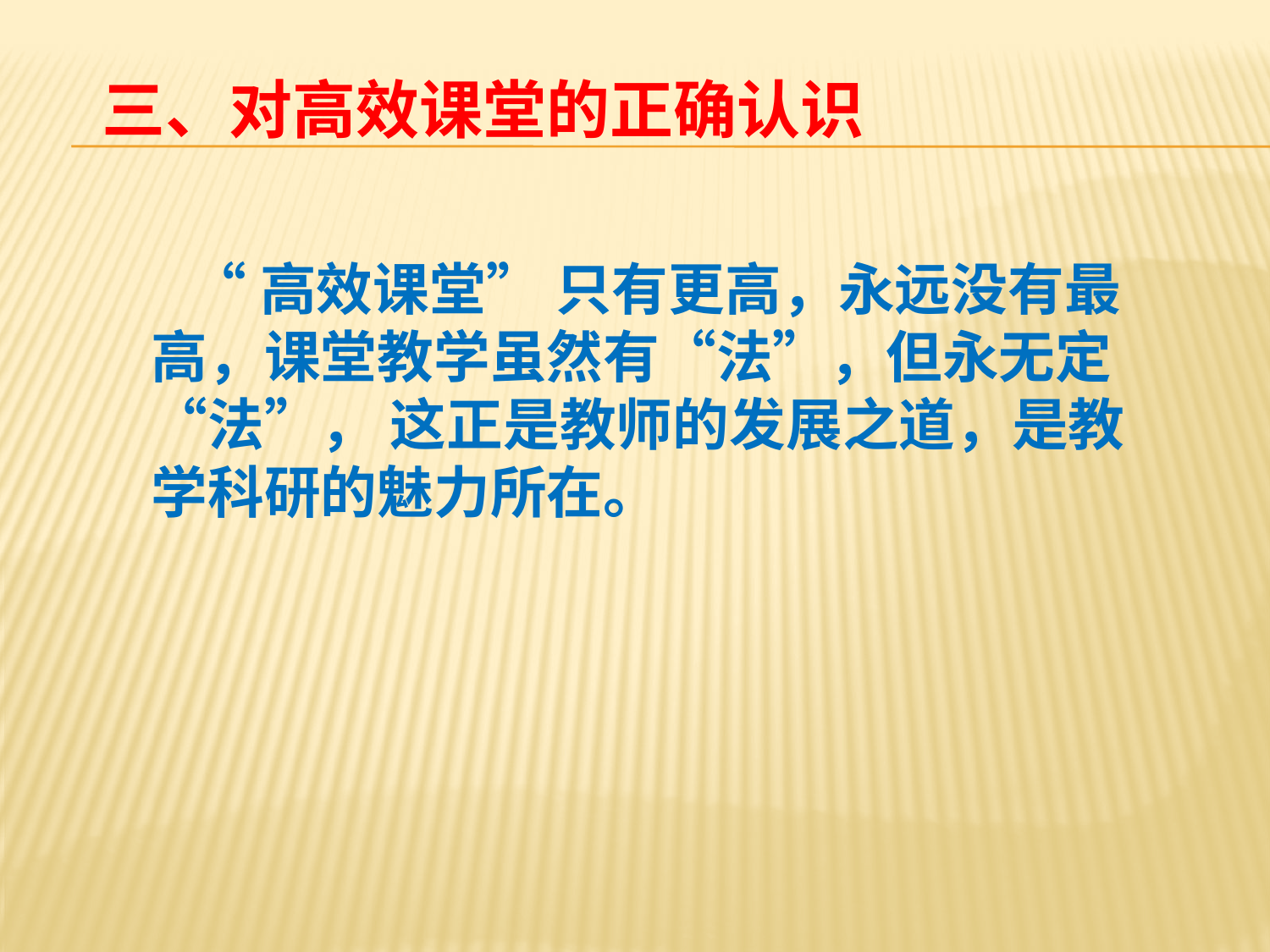

# 三、对高效课堂的正确认识
   “高效课堂” 只有更高，永远没有最高，课堂教学虽然有“法”，但永无定“法”， 这正是教师的发展之道，是教学科研的魅力所在。